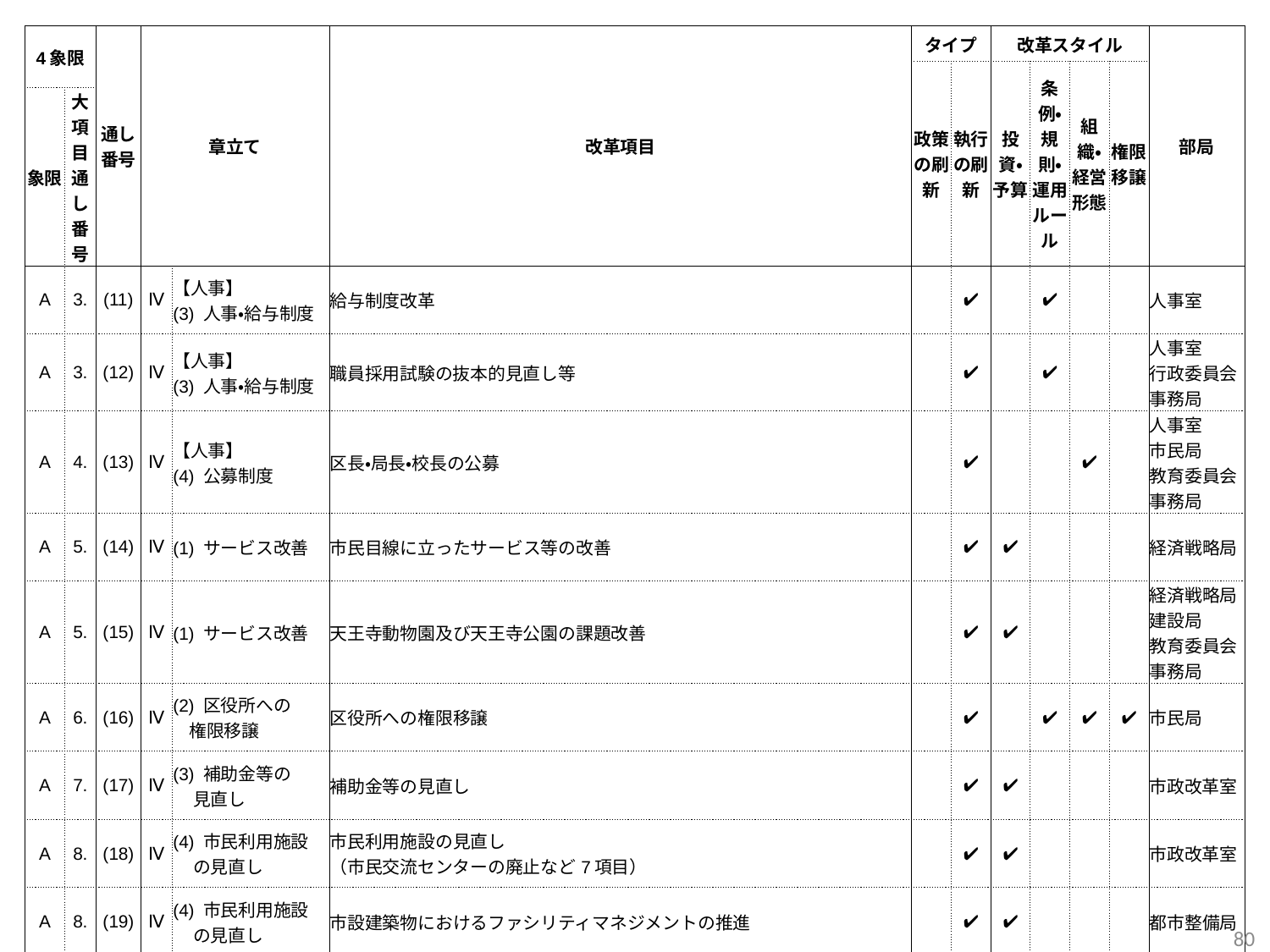

| 4象限 |  | 通し番号 | 章立て |  | 改革項目 | タイプ |  | 改革スタイル |  |  |  | 部局 |
| --- | --- | --- | --- | --- | --- | --- | --- | --- | --- | --- | --- | --- |
|  |  |  |  |  |  | 政策の刷新 | 執行の刷新 | 投資・予算 | 条例・規則・ 運用ルール | 組織・経営形態 | 権限移譲 |  |
| 象限 | 大項目通し番号 |  |  |  |  |  |  |  |  |  |  |  |
| A | 3. | (11) | Ⅳ | 【人事】 (3) 人事・給与制度 | 給与制度改革 |  | ✔ |  | ✔ |  |  | 人事室 |
| A | 3. | (12) | Ⅳ | 【人事】 (3) 人事・給与制度 | 職員採用試験の抜本的見直し等 |  | ✔ |  | ✔ |  |  | 人事室 行政委員会事務局 |
| A | 4. | (13) | Ⅳ | 【人事】 (4) 公募制度 | 区長・局長・校長の公募 |  | ✔ |  |  | ✔ |  | 人事室 市民局 教育委員会事務局 |
| A | 5. | (14) | Ⅳ | (1) サービス改善 | 市民目線に立ったサービス等の改善 |  | ✔ | ✔ |  |  |  | 経済戦略局 |
| A | 5. | (15) | Ⅳ | (1) サービス改善 | 天王寺動物園及び天王寺公園の課題改善 |  | ✔ | ✔ |  |  |  | 経済戦略局 建設局 教育委員会事務局 |
| A | 6. | (16) | Ⅳ | (2) 区役所への 権限移譲 | 区役所への権限移譲 |  | ✔ |  | ✔ | ✔ | ✔ | 市民局 |
| A | 7. | (17) | Ⅳ | (3) 補助金等の 見直し | 補助金等の見直し |  | ✔ | ✔ |  |  |  | 市政改革室 |
| A | 8. | (18) | Ⅳ | (4) 市民利用施設 の見直し | 市民利用施設の見直し （市民交流センターの廃止など7項目） |  | ✔ | ✔ |  |  |  | 市政改革室 |
| A | 8. | (19) | Ⅳ | (4) 市民利用施設 の見直し | 市設建築物におけるファシリティマネジメントの推進 |  | ✔ | ✔ |  |  |  | 都市整備局 |
| A | 9. | (20) | Ⅱ | 【民営化の取組】 (1) 地下鉄 | 交通局長の民間人材登用 |  | ✔ |  |  | ✔ |  | 都市交通局 |
80